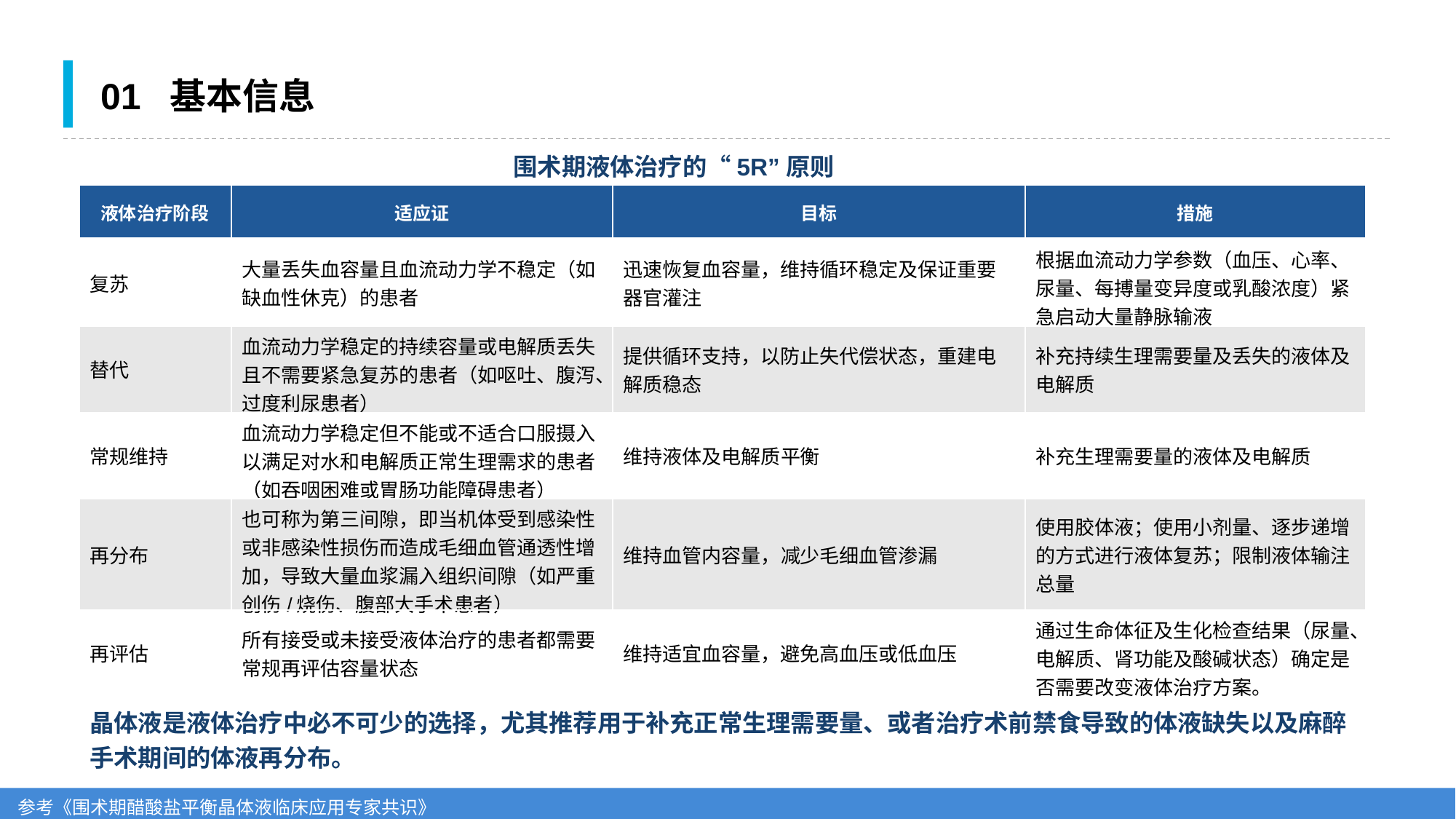

01  基本信息
围术期液体治疗的“5R”原则
| 液体治疗阶段 | 适应证 | 目标 | 措施 |
| --- | --- | --- | --- |
| 复苏 | 大量丢失血容量且血流动力学不稳定（如缺血性休克）的患者 | 迅速恢复血容量，维持循环稳定及保证重要器官灌注 | 根据血流动力学参数（血压、心率、尿量、每搏量变异度或乳酸浓度）紧急启动大量静脉输液 |
| 替代 | 血流动力学稳定的持续容量或电解质丢失且不需要紧急复苏的患者（如呕吐、腹泻、过度利尿患者） | 提供循环支持，以防止失代偿状态，重建电解质稳态 | 补充持续生理需要量及丢失的液体及电解质 |
| 常规维持 | 血流动力学稳定但不能或不适合口服摄入以满足对水和电解质正常生理需求的患者（如吞咽困难或胃肠功能障碍患者） | 维持液体及电解质平衡 | 补充生理需要量的液体及电解质 |
| 再分布 | 也可称为第三间隙，即当机体受到感染性或非感染性损伤而造成毛细血管通透性增加，导致大量血浆漏入组织间隙（如严重创伤/烧伤、腹部大手术患者） | 维持血管内容量，减少毛细血管渗漏 | 使用胶体液；使用小剂量、逐步递增的方式进行液体复苏；限制液体输注总量 |
| 再评估 | 所有接受或未接受液体治疗的患者都需要常规再评估容量状态 | 维持适宜血容量，避免高血压或低血压 | 通过生命体征及生化检查结果（尿量、电解质、肾功能及酸碱状态）确定是否需要改变液体治疗方案。 |

晶体液是液体治疗中必不可少的选择，尤其推荐用于补充正常生理需要量、或者治疗术前禁食导致的体液缺失以及麻醉手术期间的体液再分布。
参考《围术期醋酸盐平衡晶体液临床应用专家共识》